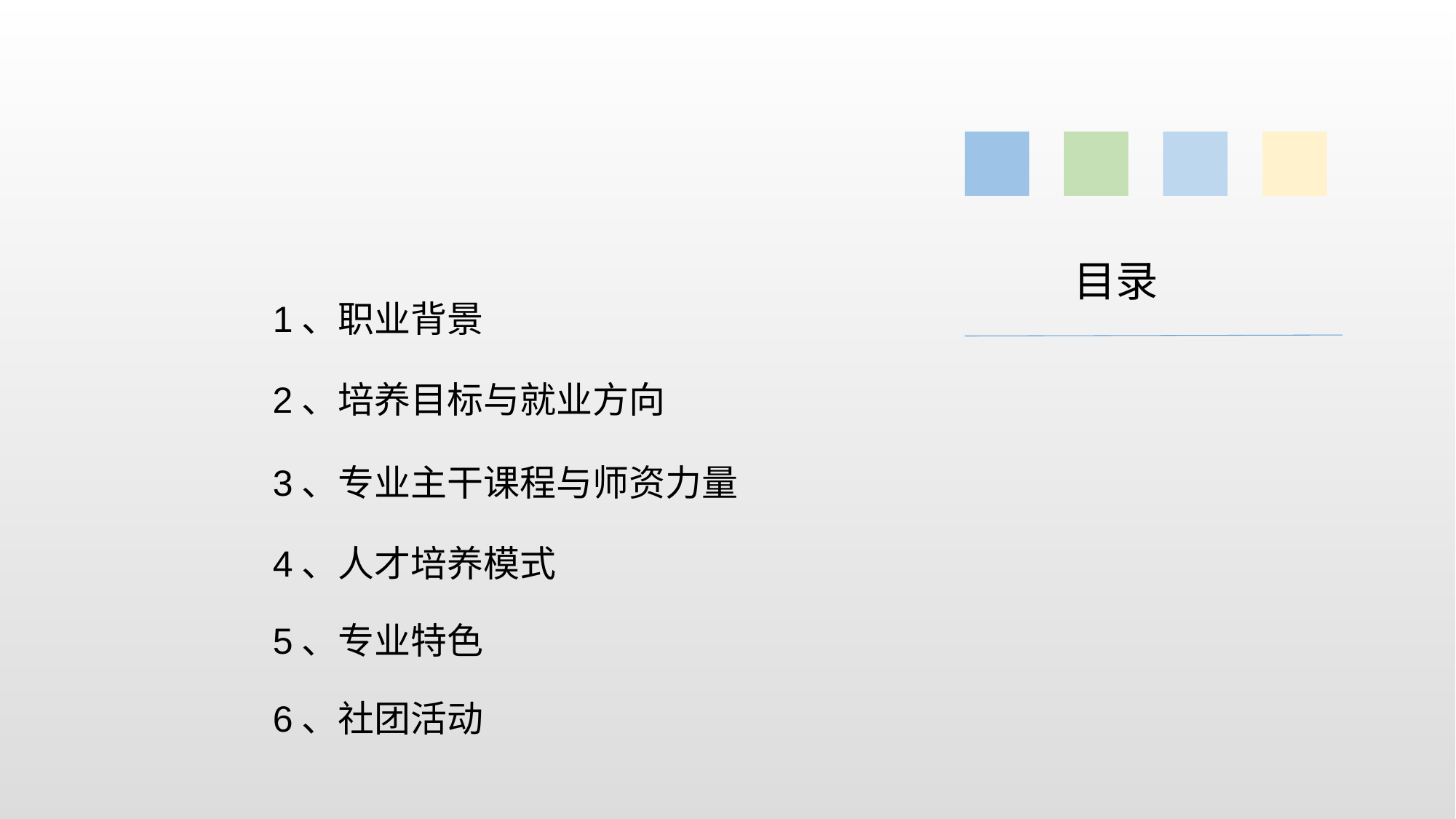

目录
1、职业背景
2、培养目标与就业方向
3、专业主干课程与师资力量
4、人才培养模式
5、专业特色
6、社团活动